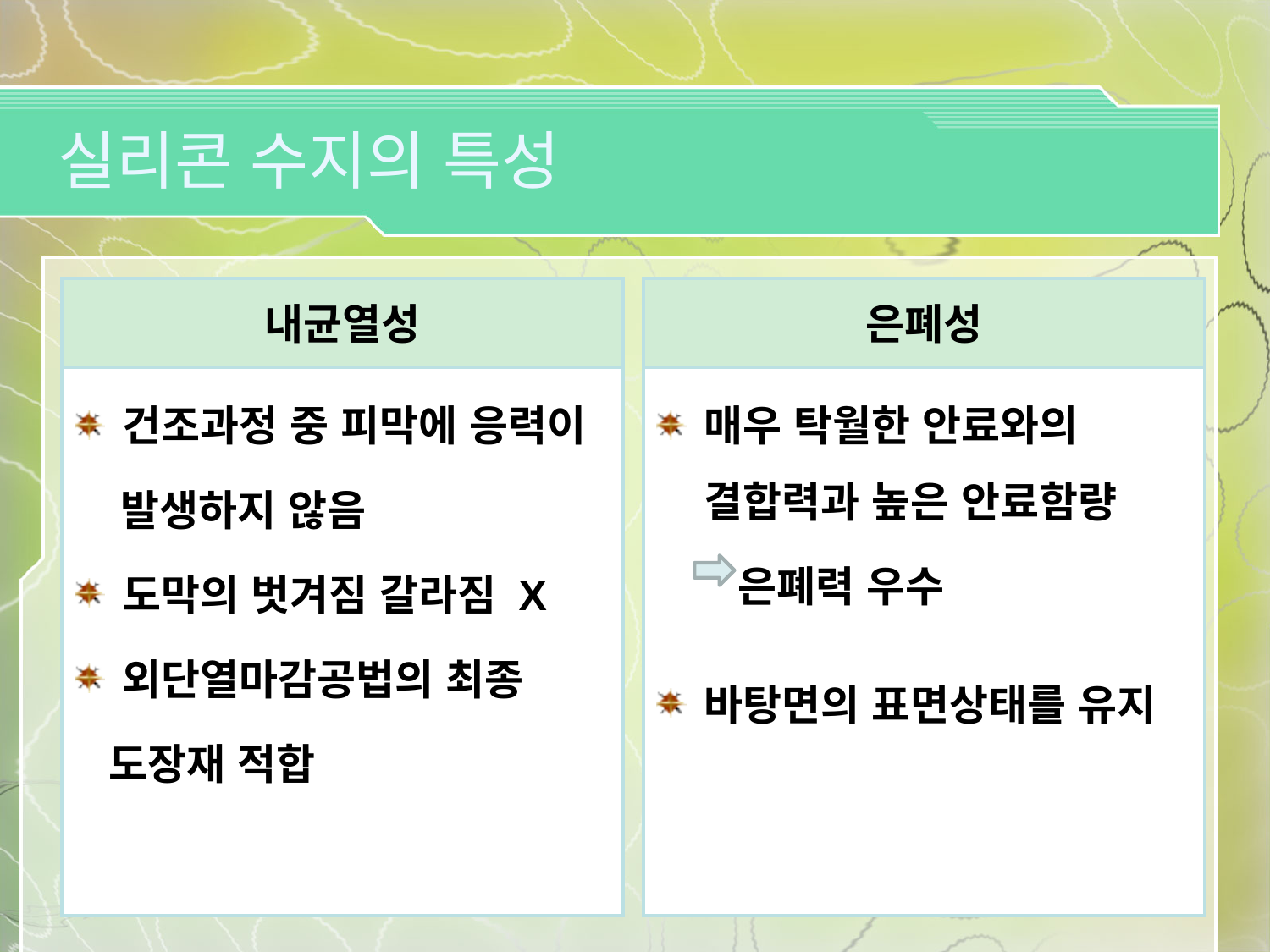

실리콘 수지의 특성
내균열성
은폐성
건조과정 중 피막에 응력이
   발생하지 않음
도막의 벗겨짐 갈라짐 X
외단열마감공법의 최종
  도장재 적합
매우 탁월한 안료와의 결합력과 높은 안료함량
      은폐력 우수

바탕면의 표면상태를 유지